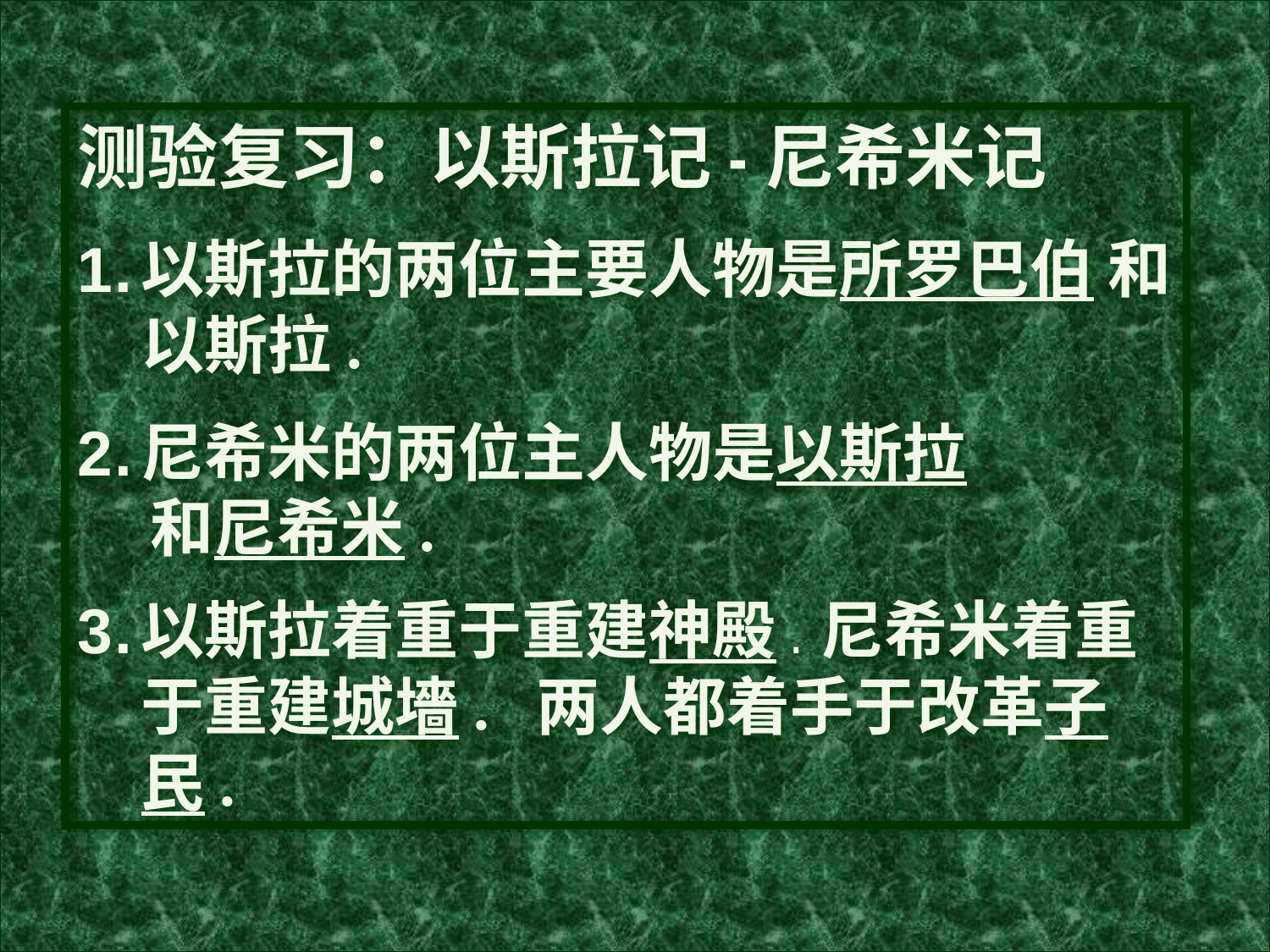

测验复习：以斯拉记-尼希米记
以斯拉的两位主要人物是所罗巴伯 和以斯拉.
尼希米的两位主人物是以斯拉
    和尼希米.
以斯拉着重于重建神殿. 尼希米着重于重建城墻.  两人都着手于改革子民.